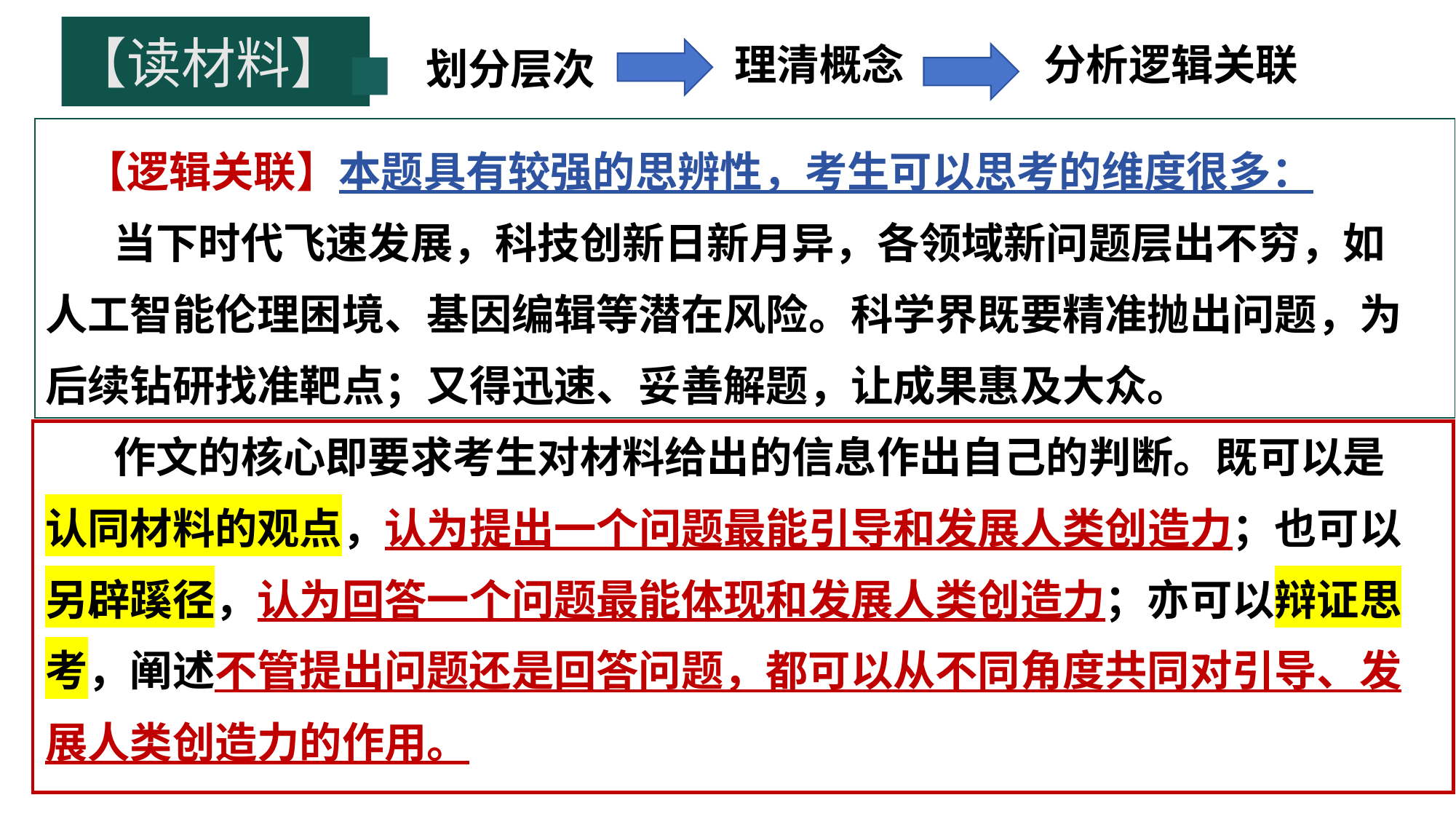

【读材料】
理清概念
分析逻辑关联
划分层次

【逻辑关联】本题具有较强的思辨性，考生可以思考的维度很多：
  当下时代飞速发展，科技创新日新月异，各领域新问题层出不穷，如人工智能伦理困境、基因编辑等潜在风险。科学界既要精准抛出问题，为后续钻研找准靶点；又得迅速、妥善解题，让成果惠及大众。
  作文的核心即要求考生对材料给出的信息作出自己的判断。既可以是认同材料的观点，认为提出一个问题最能引导和发展人类创造力；也可以另辟蹊径，认为回答一个问题最能体现和发展人类创造力；亦可以辩证思考，阐述不管提出问题还是回答问题，都可以从不同角度共同对引导、发展人类创造力的作用。